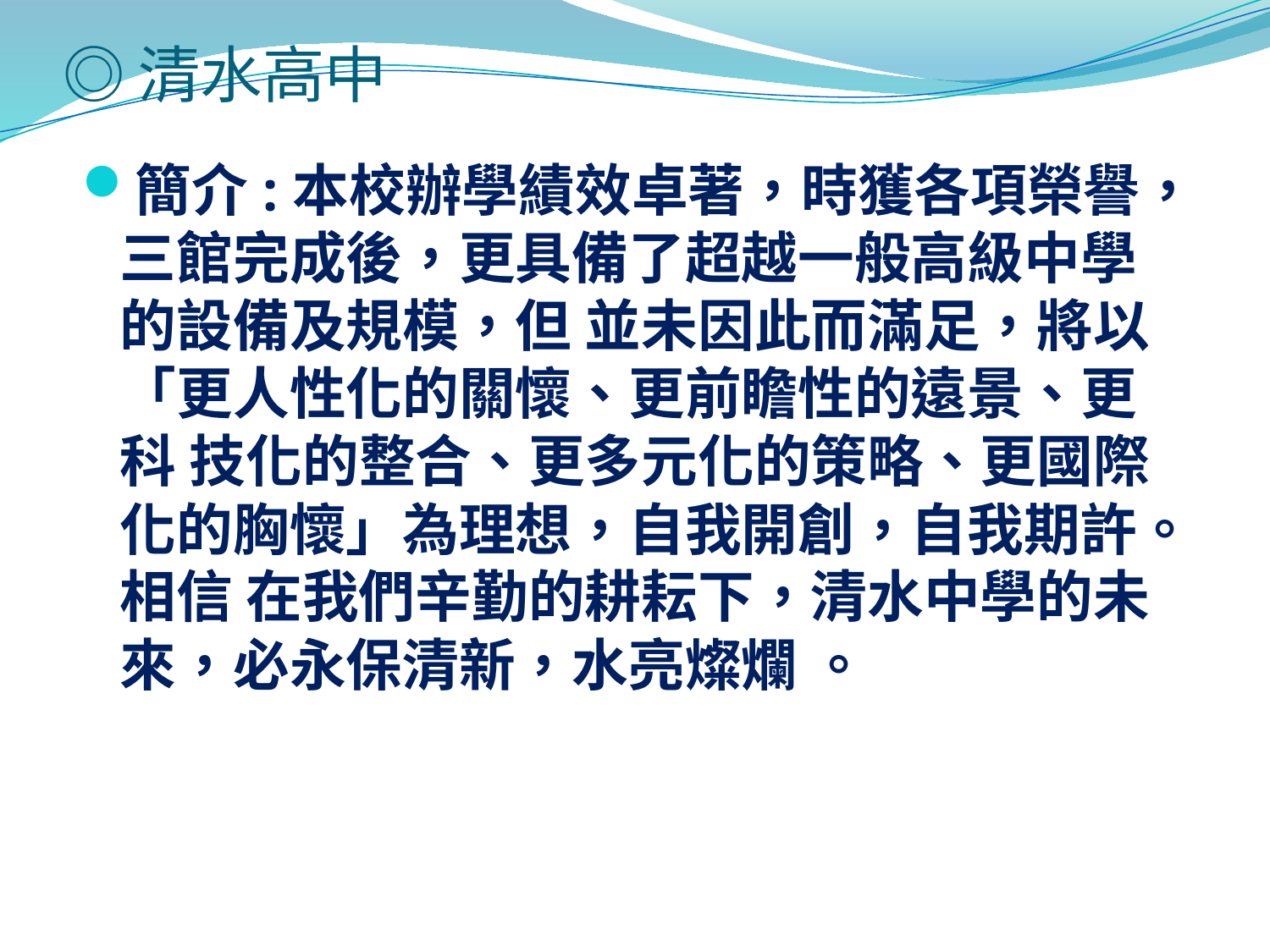

# ◎清水高中

簡介:本校辦學績效卓著，時獲各項榮譽，三館完成後，更具備了超越一般高級中學的設備及規模，但 並未因此而滿足，將以「更人性化的關懷、更前瞻性的遠景、更科 技化的整合、更多元化的策略、更國際化的胸懷」為理想，自我開創，自我期許。相信 在我們辛勤的耕耘下，清水中學的未來，必永保清新，水亮燦爛 。